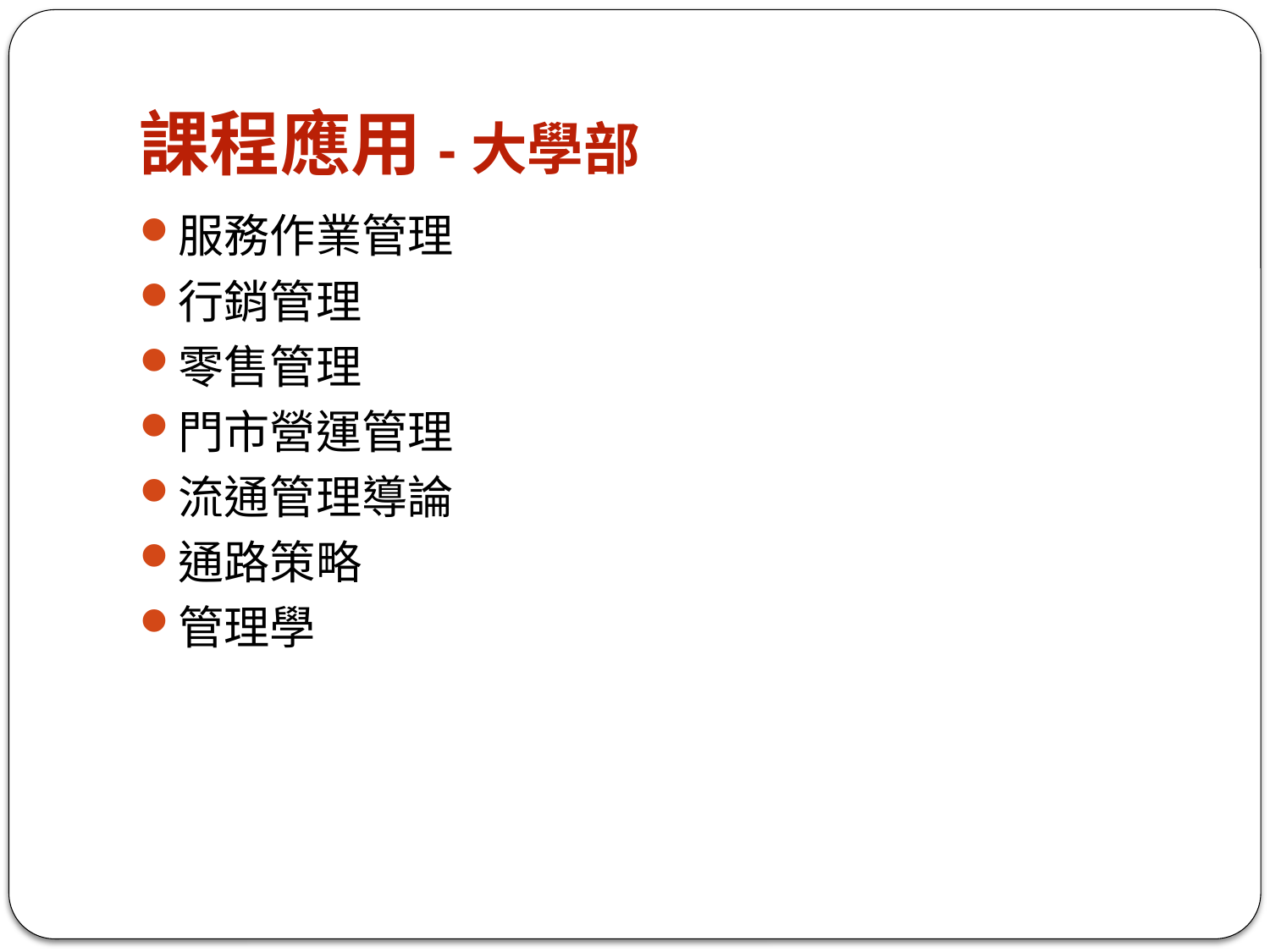

# 課程應用-大學部
服務作業管理
行銷管理
零售管理
門市營運管理
流通管理導論
通路策略
管理學